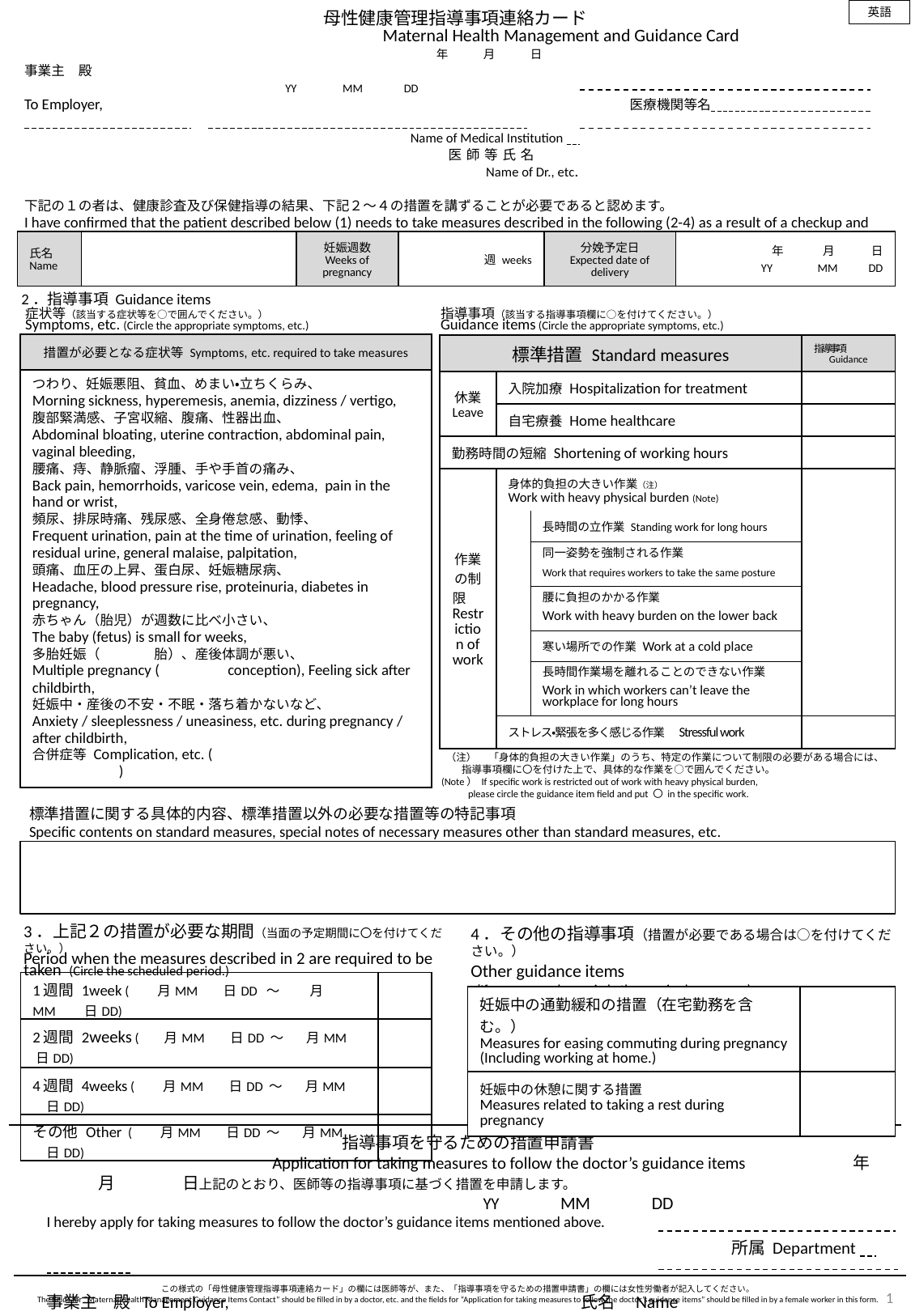

母性健康管理指導事項連絡カード
　　　　　　　　　　　　　　　　　　　　Maternal Health Management and Guidance Card　　　　　　　　　　　　　　年　　　月　　　日
事業主　殿　　　　　　　　　　　　　　　　　　　　　　　　　　　　　　　　　　　　　　　　　　　　　　　　　　　　　　　　　　　　　　　　　　　　　　　　　　　　　YY　  　　MM　　　DD
To Employer,　　　　　　　　　　　　　　　　　　　　　　　　　　　　　　　　　　  医療機関等名
　　　　　Name of Medical Institution
　　　　　　　　　 医師等氏名
　　　　　　　　　　Name of Dr., etc.

下記の１の者は、健康診査及び保健指導の結果、下記２～４の措置を講ずることが必要であると認めます。
I have confirmed that the patient described below (1) needs to take measures described in the following (2-4) as a result of a checkup and health guidance.　　　　　　　　　　　　　　　　　　　　　　　　　　　　　　　　記
Note
1．氏名　等 Name, etc.
英語
| 氏名 Name |  | 妊娠週数 Weeks of pregnancy | 週 weeks | 分娩予定日 Expected date of delivery | 年 　 　月　 　 日 YY 　 　MM　 DD |
| --- | --- | --- | --- | --- | --- |
2．指導事項 Guidance items
症状等（該当する症状等を○で囲んでください。）
Symptoms, etc. (Circle the appropriate symptoms, etc.)
指導事項（該当する指導事項欄に○を付けてください。）
Guidance items (Circle the appropriate symptoms, etc.)
| 措置が必要となる症状等 Symptoms, etc. required to take measures |
| --- |
| つわり、妊娠悪阻、貧血、めまい・立ちくらみ、 Morning sickness, hyperemesis, anemia, dizziness / vertigo, 腹部緊満感、子宮収縮、腹痛、性器出血、 Abdominal bloating, uterine contraction, abdominal pain, vaginal bleeding, 腰痛、痔、静脈瘤、浮腫、手や手首の痛み、 Back pain, hemorrhoids, varicose vein, edema, pain in the hand or wrist, 頻尿、排尿時痛、残尿感、全身倦怠感、動悸、 Frequent urination, pain at the time of urination, feeling of residual urine, general malaise, palpitation, 頭痛、血圧の上昇、蛋白尿、妊娠糖尿病、 Headache, blood pressure rise, proteinuria, diabetes in pregnancy, 赤ちゃん（胎児）が週数に比べ小さい、 The baby (fetus) is small for weeks, 多胎妊娠（　　　　胎）、産後体調が悪い、 Multiple pregnancy (　　　　conception), Feeling sick after childbirth, 妊娠中・産後の不安・不眠・落ち着かないなど、 Anxiety / sleeplessness / uneasiness, etc. during pregnancy / after childbirth, 合併症等 Complication, etc. (　　　　　　　　　　　　　　 　) |
| 標準措置 Standard measures |  |  | 指導事項 Guidance |
| --- | --- | --- | --- |
| 休業 Leave | 入院加療 Hospitalization for treatment |  |  |
|  | 自宅療養 Home healthcare |  |  |
| 勤務時間の短縮 Shortening of working hours |  |  |  |
| 作業の制限　Restriction of work | 身体的負担の大きい作業（注） Work with heavy physical burden (Note) |  |  |
|  |  | 長時間の立作業 Standing work for long hours |  |
|  |  | 同一姿勢を強制される作業 Work that requires workers to take the same posture |  |
|  |  | 腰に負担のかかる作業 Work with heavy burden on the lower back |  |
|  |  | 寒い場所での作業 Work at a cold place |  |
|  |  | 長時間作業場を離れることのできない作業 Work in which workers can’t leave the workplace for long hours |  |
|  | ストレス・緊張を多く感じる作業　Stressful work |  |  |
 （注）　 「身体的負担の大きい作業」のうち、特定の作業について制限の必要がある場合には、
        指導事項欄に〇を付けた上で、具体的な作業を○で囲んでください。
(Note） If specific work is restricted out of work with heavy physical burden,
            please circle the guidance item field and put 〇 in the specific work.
標準措置に関する具体的内容、標準措置以外の必要な措置等の特記事項
Specific contents on standard measures, special notes of necessary measures other than standard measures, etc.

3．上記２の措置が必要な期間（当面の予定期間に〇を付けてください。）
Period when the measures described in 2 are required to be taken  (Circle the scheduled period.)
4．その他の指導事項（措置が必要である場合は○を付けてください。）
Other guidance items
  (If necessary, please circle the required measures.)
| 1週間 1week ( 　 月MM　 日DD ～ 　　月MM　 日DD) |  |
| --- | --- |
| 2週間 2weeks ( 　 月MM　 日DD ～ 　 月MM　 日DD) |  |
| 4週間 4weeks ( 　 月MM　 日DD ～ 　 月MM　 　日DD) |  |
| その他 Other ( 　 月MM　 日DD ～ 　 月MM　 　日DD) |  |
| 妊娠中の通勤緩和の措置（在宅勤務を含む。）　 Measures for easing commuting during pregnancy (Including working at home.) |  |
| --- | --- |
| 妊娠中の休憩に関する措置 Measures related to taking a rest during pregnancy |  |
指導事項を守るための措置申請書
　　　　　　　　　　　　　Application for taking measures to follow the doctor’s guidance items     　　　　　年　　　　月　　　　日上記のとおり、医師等の指導事項に基づく措置を申請します。　　　　　　　　　　　　　　　　　　　　　　　　　　　　　　　　　　　　　　YY　　　MM　　　DD
I hereby apply for taking measures to follow the doctor’s guidance items mentioned above.
　　　　　　　　　　　　　　　　　　　　　　　　　　　　　　　　　　　　　            　所属 Department
事業主　殿  To Employer,                                                                       　  　　　氏名　Name
1
この様式の「母性健康管理指導事項連絡カード」の欄には医師等が、また、「指導事項を守るための措置申請書」の欄には女性労働者が記入してください。
The fields for “Maternal Health Management Guidance Items Contact” should be filled in by a doctor, etc. and the fields for “Application for taking measures to follow the doctor’s guidance items” should be filled in by a female worker in this form.